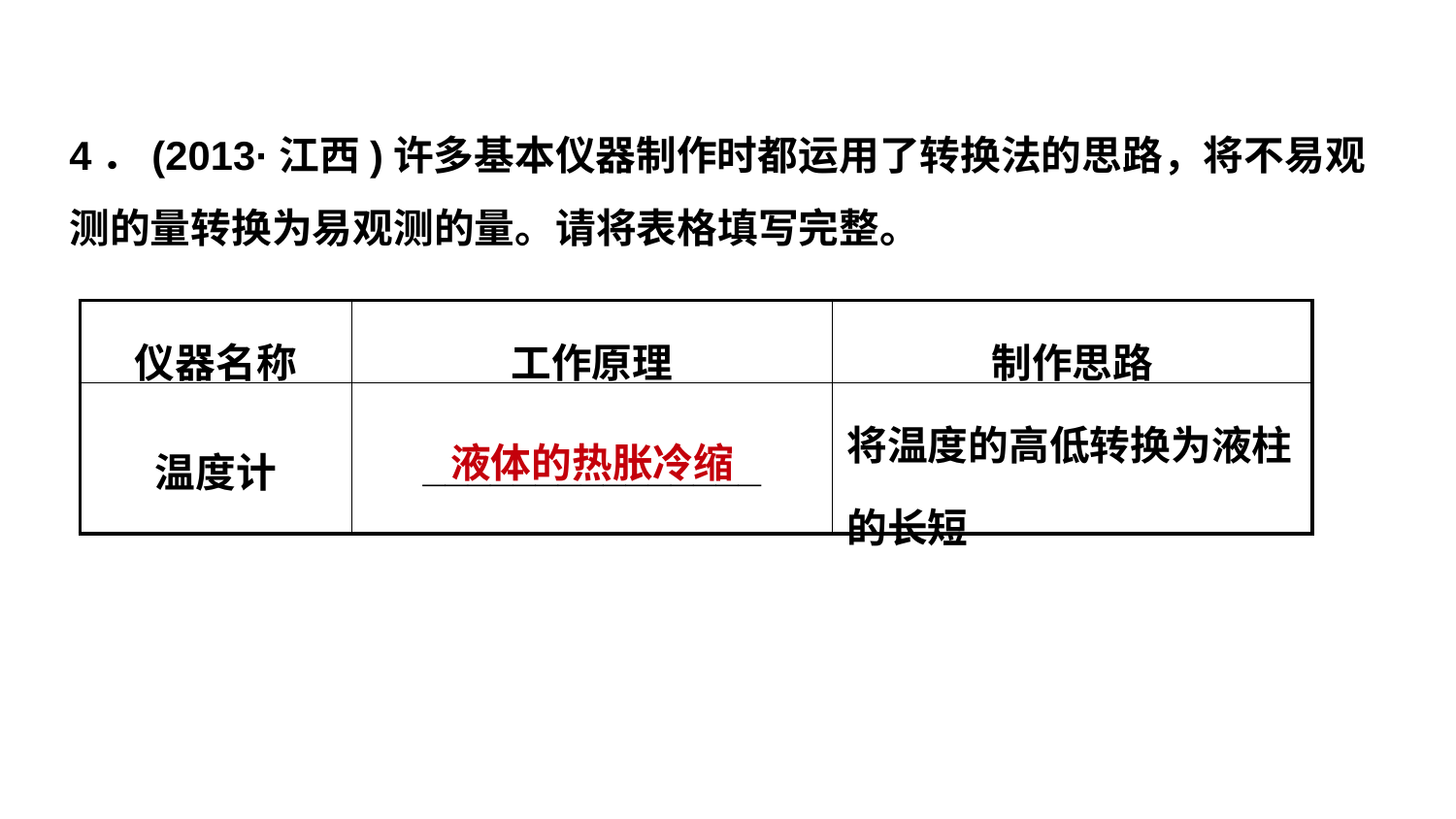

4．(2013·江西)许多基本仪器制作时都运用了转换法的思路，将不易观测的量转换为易观测的量。请将表格填写完整。
| 仪器名称 | 工作原理 | 制作思路 |
| --- | --- | --- |
| 温度计 | \_\_\_\_\_\_\_\_\_\_\_\_\_\_\_ | 将温度的高低转换为液柱的长短 |
液体的热胀冷缩